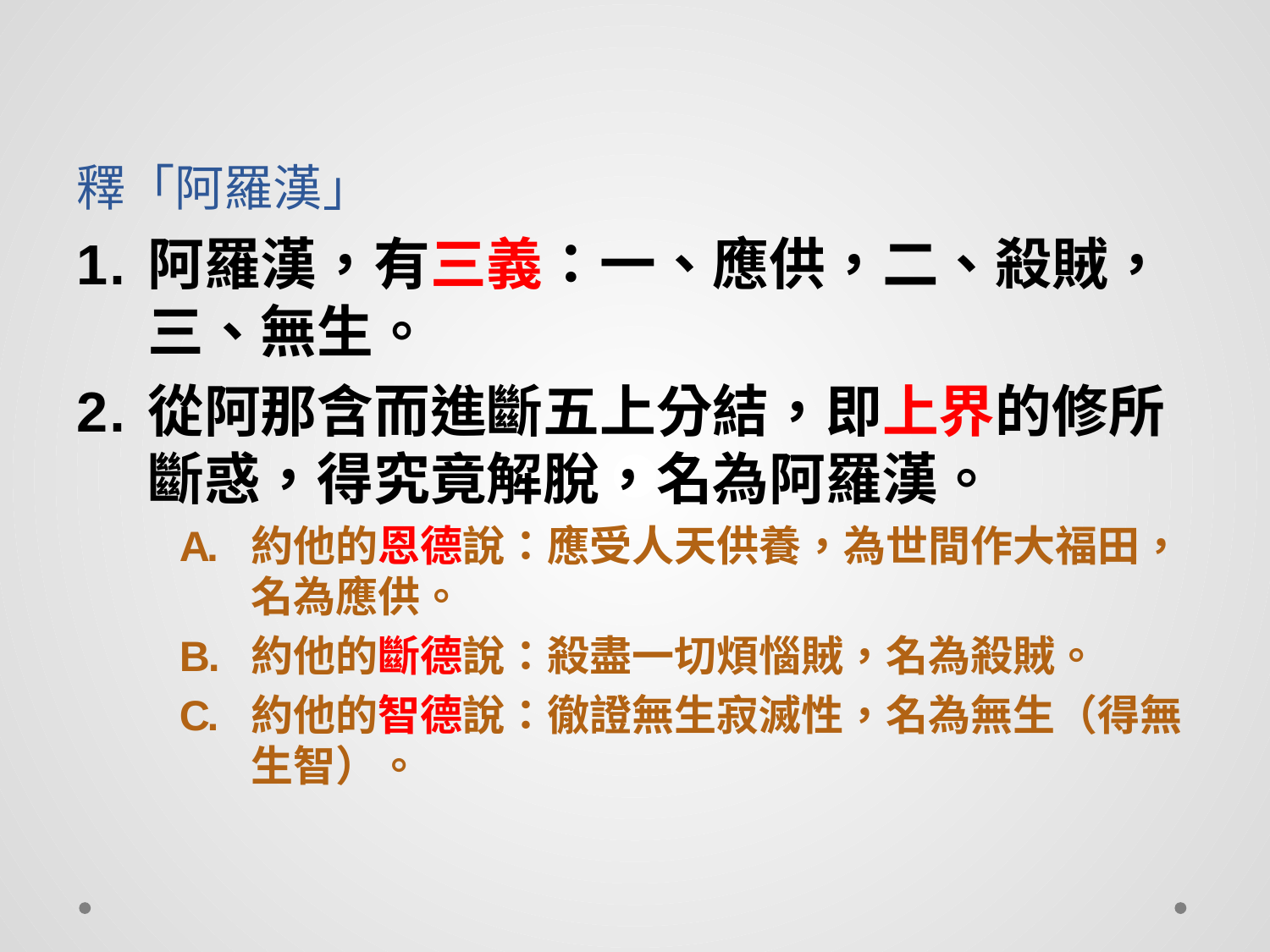

# 釋「阿羅漢」
阿羅漢，有三義：一、應供，二、殺賊，三、無生。
從阿那含而進斷五上分結，即上界的修所斷惑，得究竟解脫，名為阿羅漢。
約他的恩德說：應受人天供養，為世間作大福田，名為應供。
約他的斷德說：殺盡一切煩惱賊，名為殺賊。
約他的智德說：徹證無生寂滅性，名為無生（得無生智）。